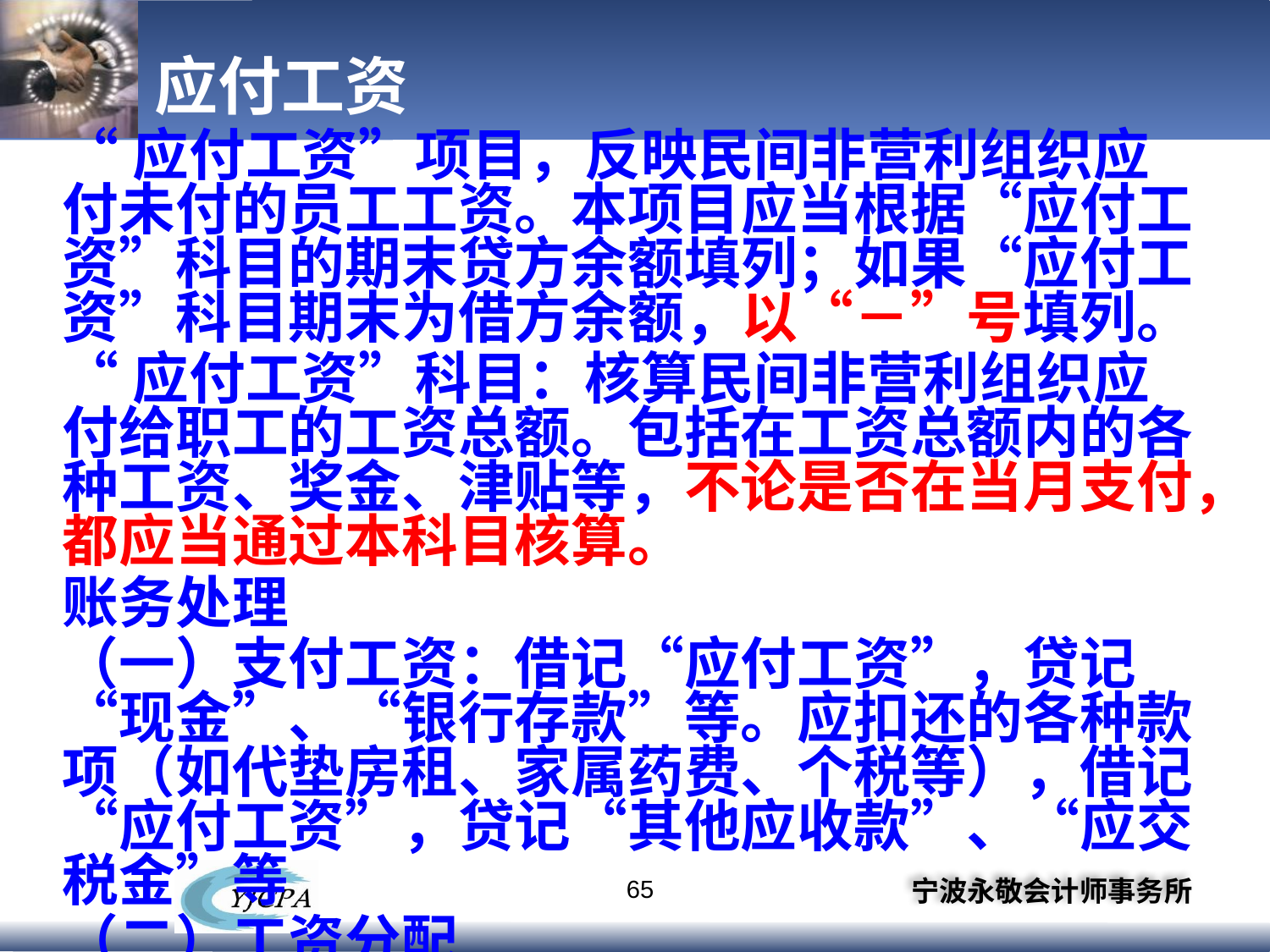

# 应付工资
“应付工资”项目，反映民间非营利组织应付未付的员工工资。本项目应当根据“应付工资”科目的期末贷方余额填列；如果“应付工资”科目期末为借方余额，以“－”号填列。
“应付工资”科目：核算民间非营利组织应付给职工的工资总额。包括在工资总额内的各种工资、奖金、津贴等，不论是否在当月支付，都应当通过本科目核算。
账务处理
（一）支付工资：借记“应付工资”，贷记“现金”、“银行存款”等。应扣还的各种款项（如代垫房租、家属药费、个税等），借记“应付工资”，贷记“其他应收款”、“应交税金”等
（二）工资分配
1、行政人员工资：借记“管理费用”，贷记“应付工资”
2、各项业务活动成本的人员工资，借记“业务活动成本”、“存货－生产成本”，贷记“应付工资”
3、在建人员工资：借记“在建工程”，贷记“应付工资”